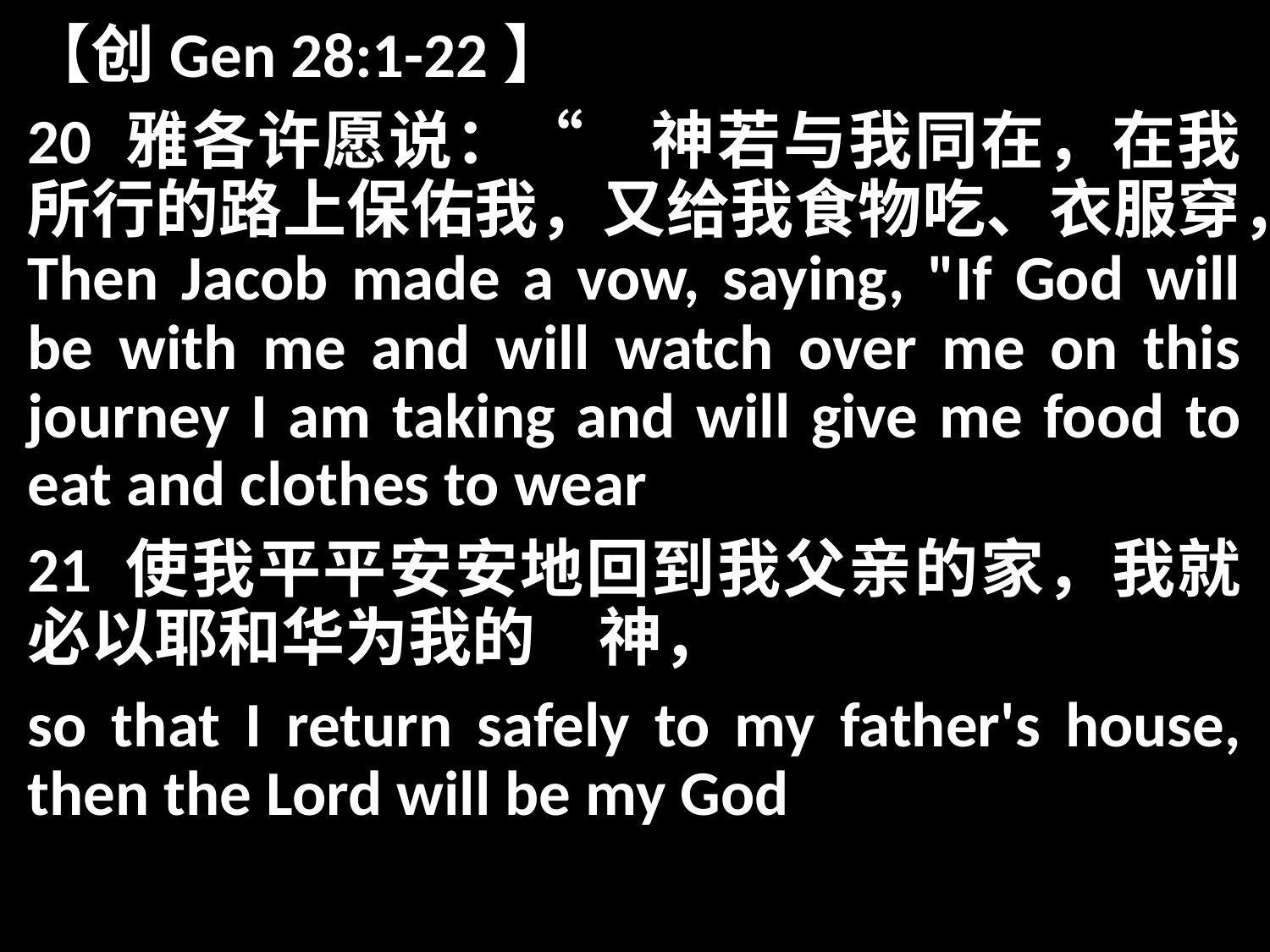

【创Gen 28:1-22】
20 雅各许愿说：“　神若与我同在，在我所行的路上保佑我，又给我食物吃、衣服穿，Then Jacob made a vow, saying, "If God will be with me and will watch over me on this journey I am taking and will give me food to eat and clothes to wear
21 使我平平安安地回到我父亲的家，我就必以耶和华为我的　神，
so that I return safely to my father's house, then the Lord will be my God